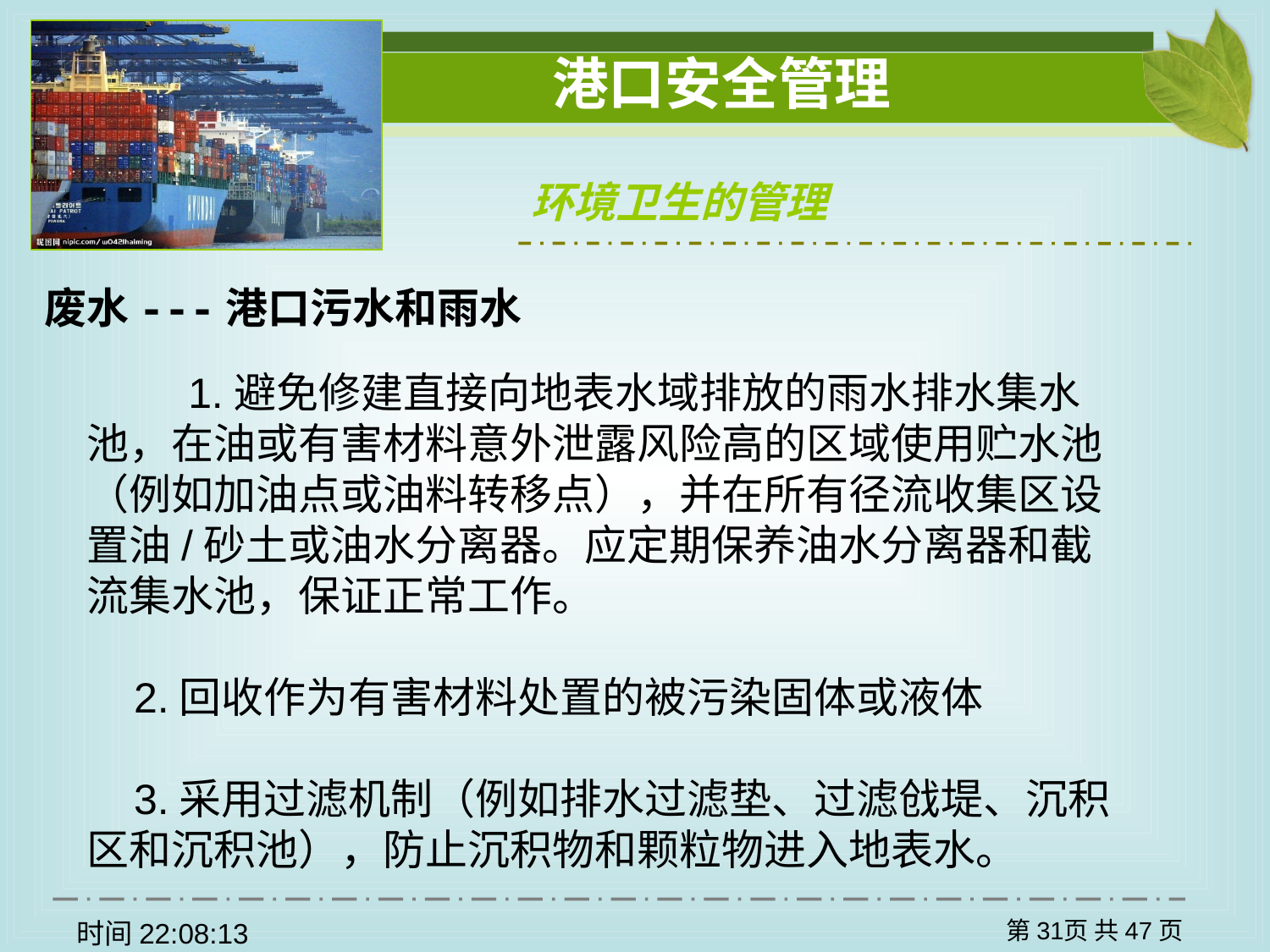

环境卫生的管理
废水---港口污水和雨水
    1.避免修建直接向地表水域排放的雨水排水集水池，在油或有害材料意外泄露风险高的区域使用贮水池（例如加油点或油料转移点），并在所有径流收集区设置油/砂土或油水分离器。应定期保养油水分离器和截流集水池，保证正常工作。

    2.回收作为有害材料处置的被污染固体或液体

    3.采用过滤机制（例如排水过滤垫、过滤戗堤、沉积区和沉积池），防止沉积物和颗粒物进入地表水。
第31页 共47页
时间22:08:13